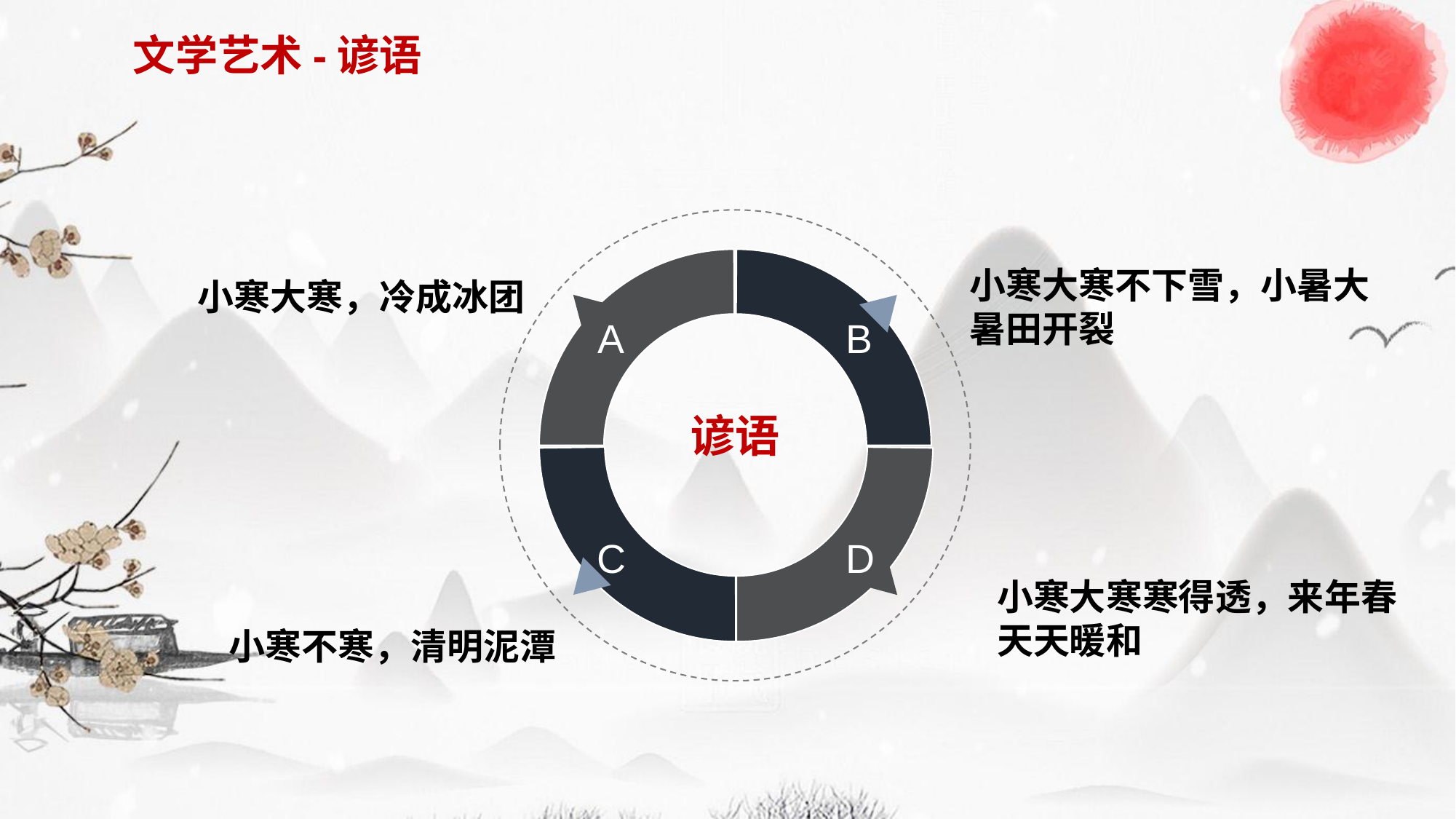

文学艺术-谚语

A
B
C
D
小寒大寒不下雪，小暑大暑田开裂
小寒大寒，冷成冰团

谚语

小寒大寒寒得透，来年春天天暖和
小寒不寒，清明泥潭